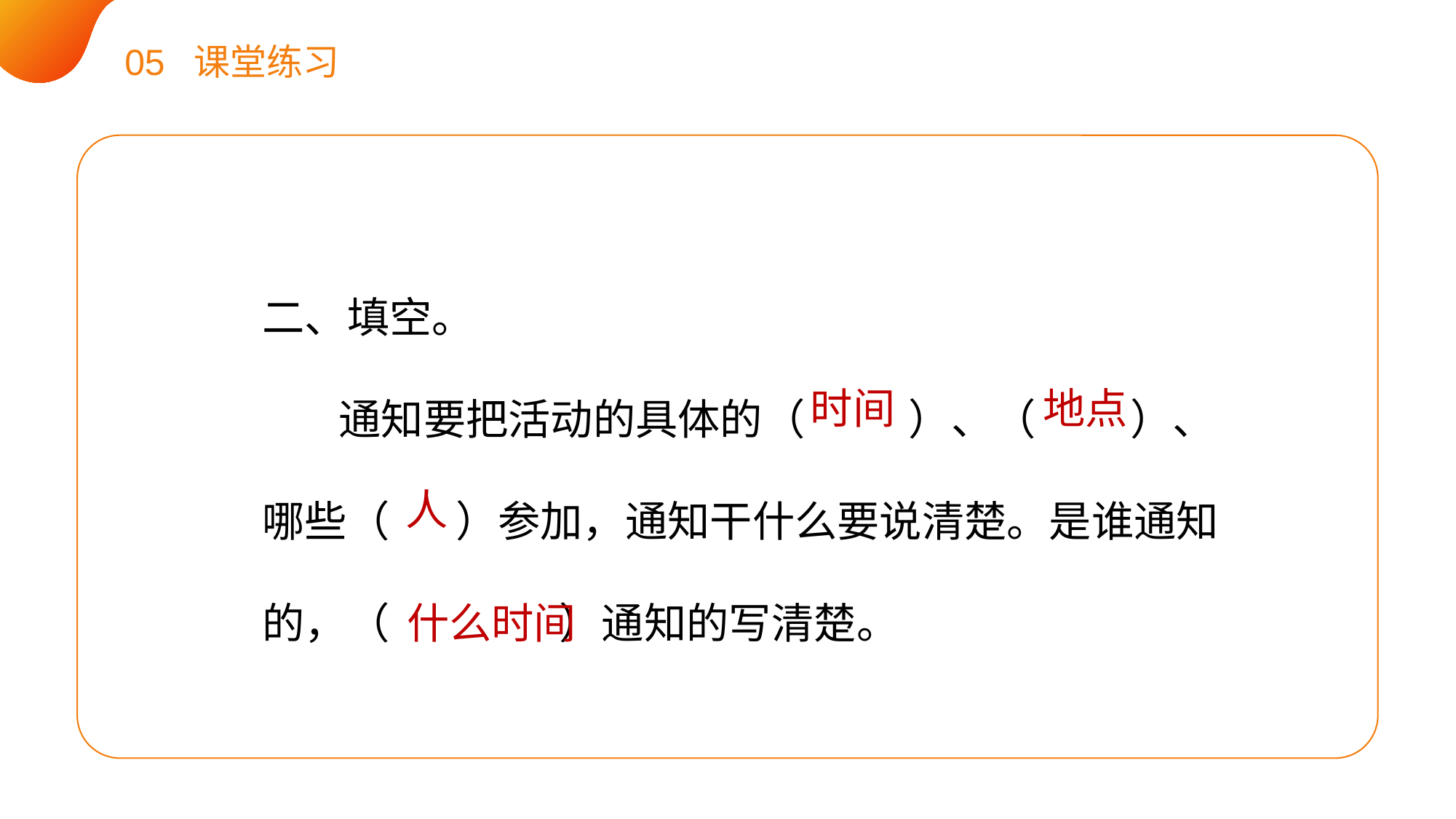

05  课堂练习
二、填空。
       通知要把活动的具体的（           ）、（          ）、哪些（       ）参加，通知干什么要说清楚。是谁通知的，（                  ）通知的写清楚。
时间
地点
人
什么时间